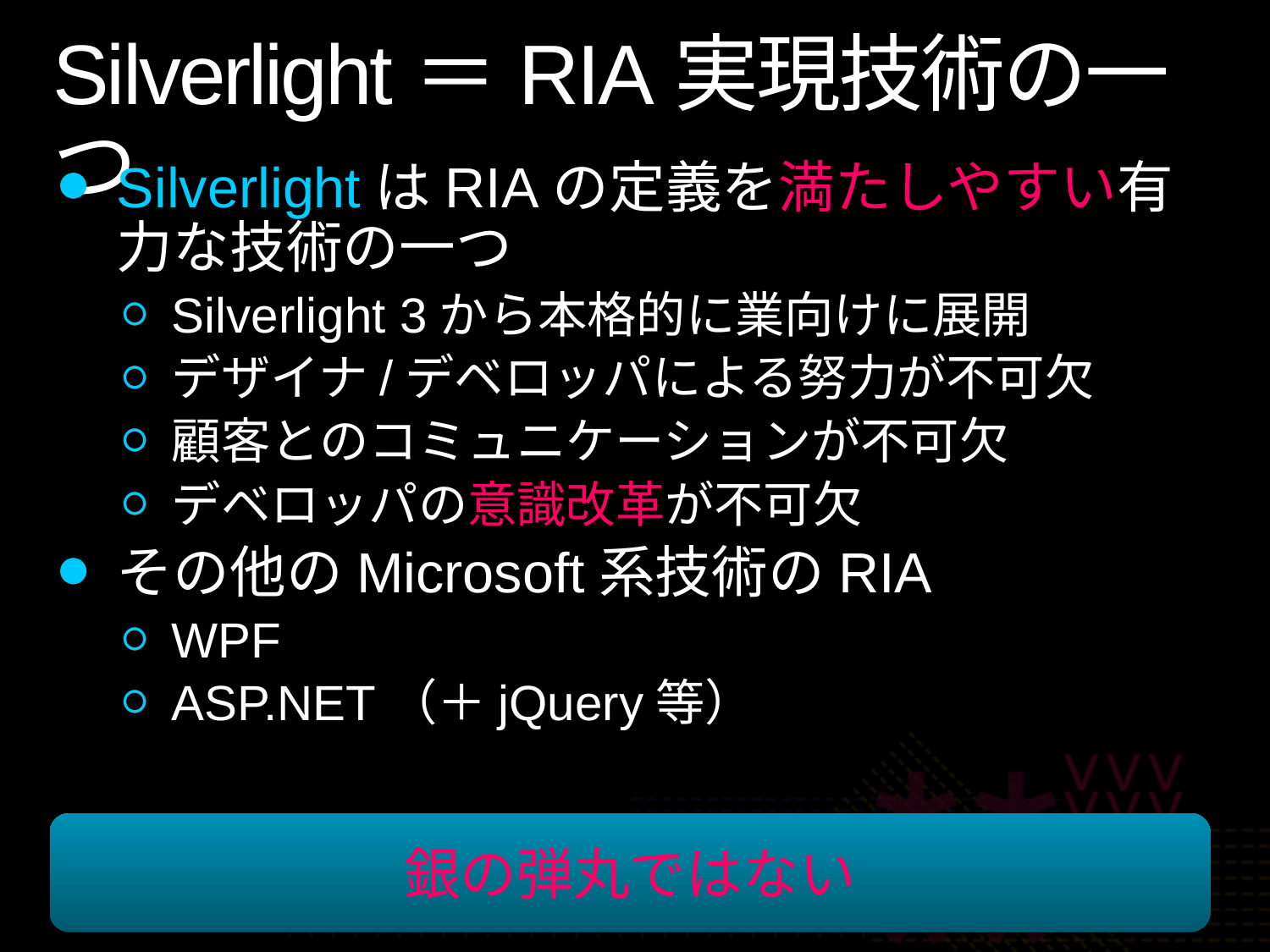

# Silverlight＝RIA実現技術の一つ
SilverlightはRIAの定義を満たしやすい有力な技術の一つ
Silverlight 3から本格的に業向けに展開
デザイナ/デベロッパによる努力が不可欠
顧客とのコミュニケーションが不可欠
デベロッパの意識改革が不可欠
その他のMicrosoft系技術のRIA
WPF
ASP.NET（＋jQuery等）

銀の弾丸ではない